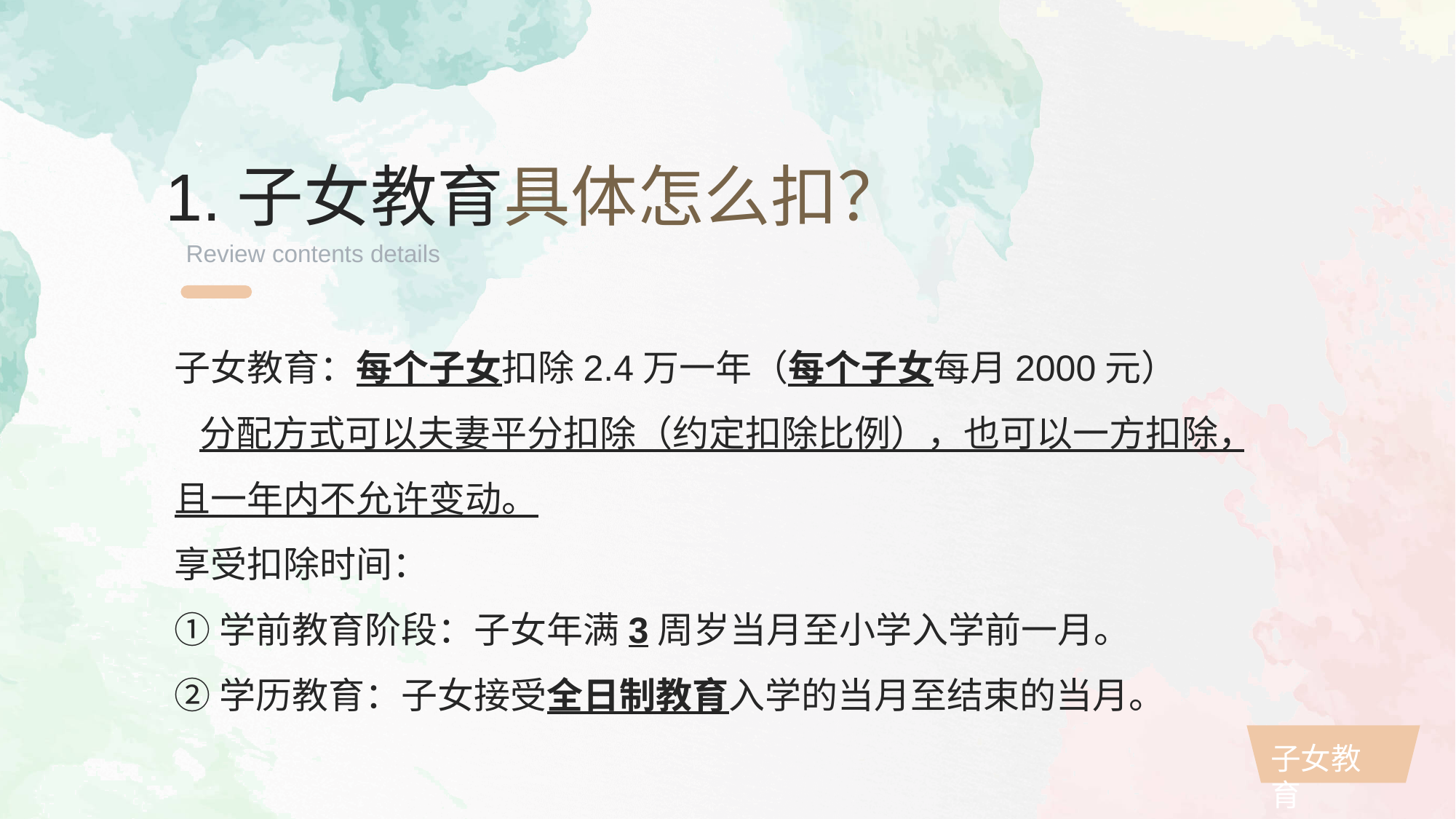

1.子女教育具体怎么扣？
Review contents details

子女教育：每个子女扣除2.4万一年（每个子女每月2000元）
  分配方式可以夫妻平分扣除（约定扣除比例），也可以一方扣除，且一年内不允许变动。
享受扣除时间：
①学前教育阶段：子女年满3周岁当月至小学入学前一月。
②学历教育：子女接受全日制教育入学的当月至结束的当月。

子女教育